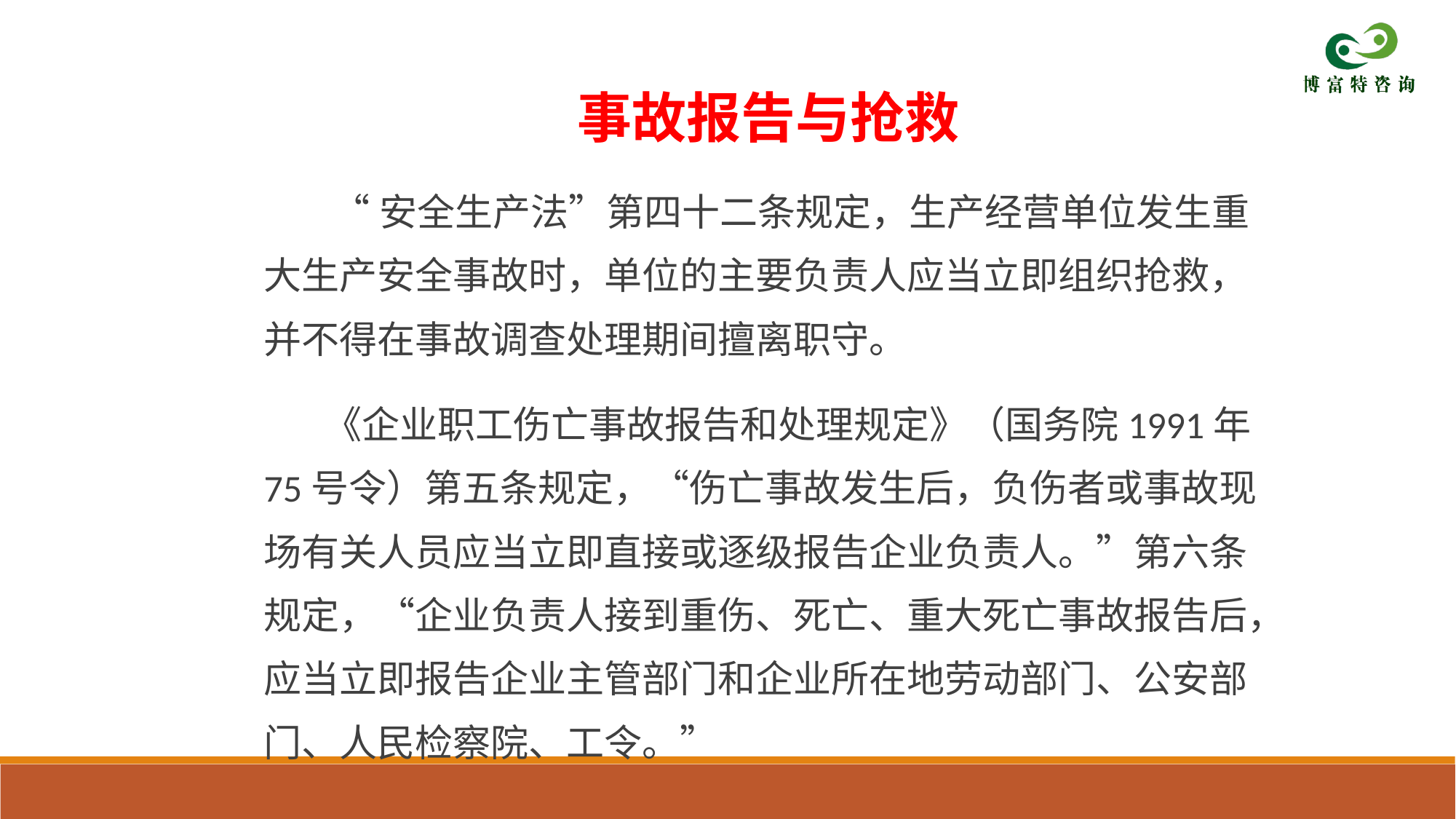

事故报告与抢救
        “安全生产法”第四十二条规定，生产经营单位发生重大生产安全事故时，单位的主要负责人应当立即组织抢救，并不得在事故调查处理期间擅离职守。
      《企业职工伤亡事故报告和处理规定》（国务院1991年75号令）第五条规定，“伤亡事故发生后，负伤者或事故现场有关人员应当立即直接或逐级报告企业负责人。”第六条规定，“企业负责人接到重伤、死亡、重大死亡事故报告后，应当立即报告企业主管部门和企业所在地劳动部门、公安部门、人民检察院、工令。”